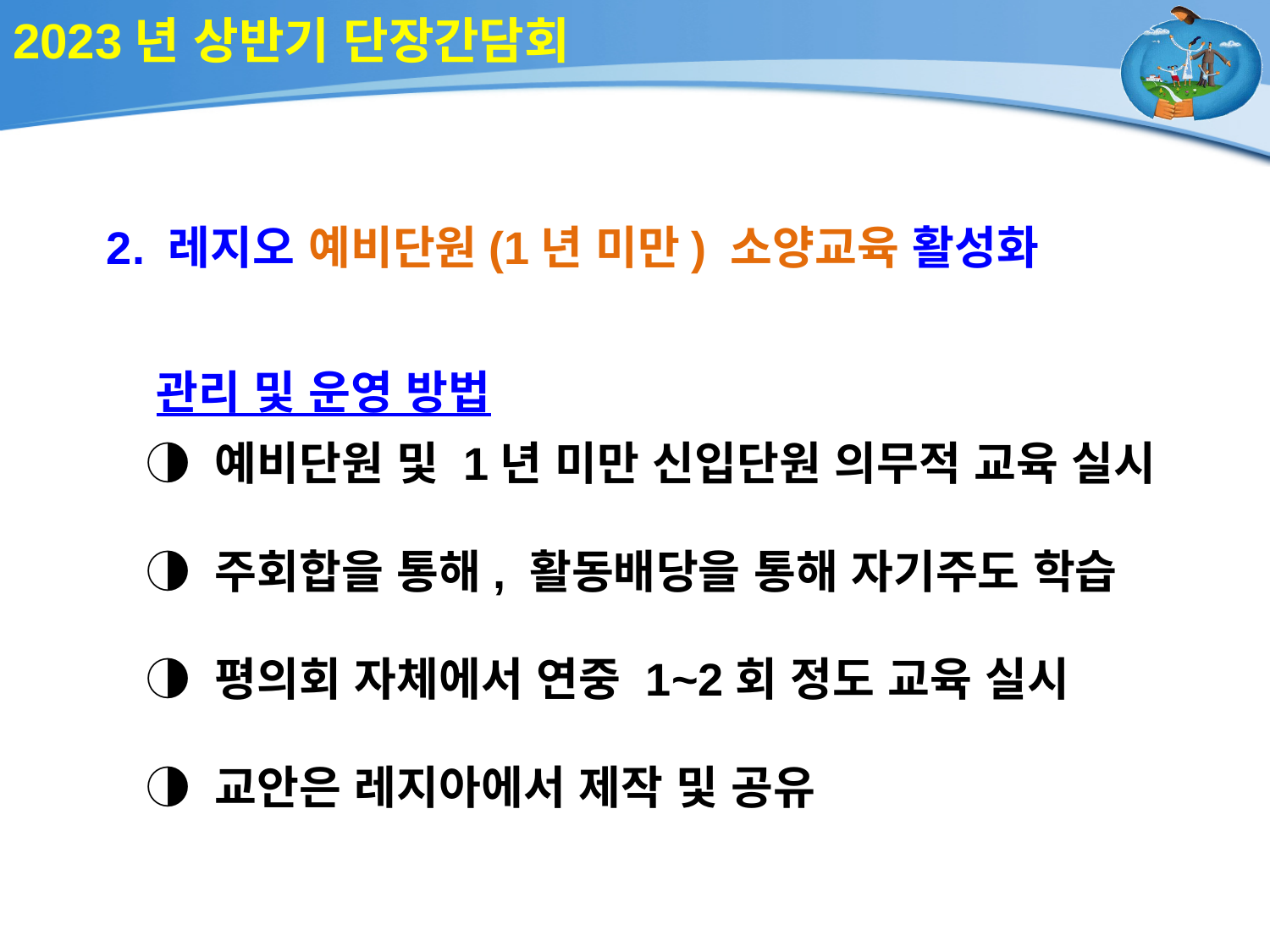

2023년 상반기 단장간담회
2. 레지오 예비단원(1년 미만) 소양교육 활성화

   관리 및 운영 방법
   ◑ 예비단원 및 1년 미만 신입단원 의무적 교육 실시

   ◑ 주회합을 통해, 활동배당을 통해 자기주도 학습

   ◑ 평의회 자체에서 연중 1~2회 정도 교육 실시

   ◑ 교안은 레지아에서 제작 및 공유